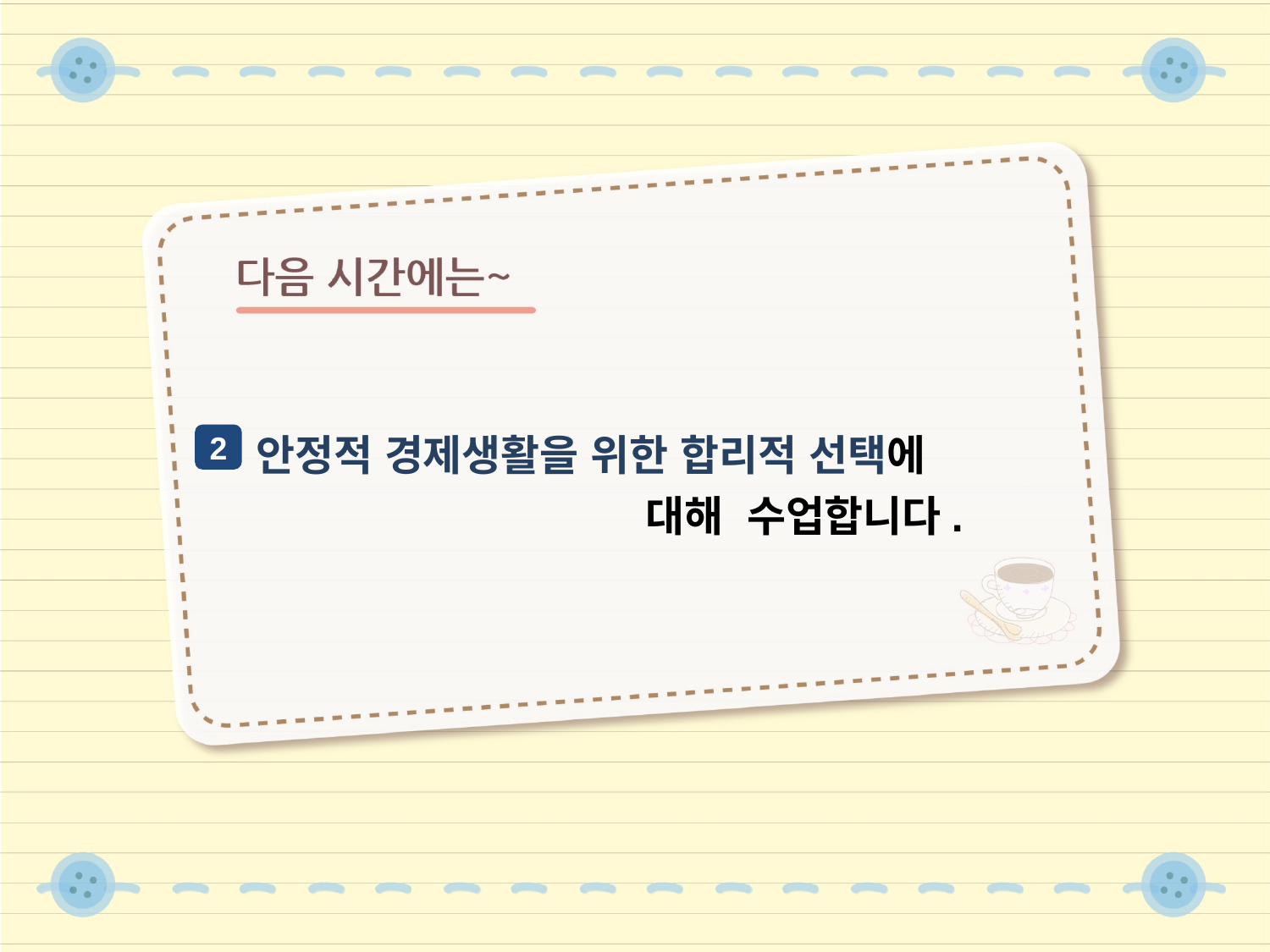

안정적 경제생활을 위한 합리적 선택에
                                대해  수업합니다.
2